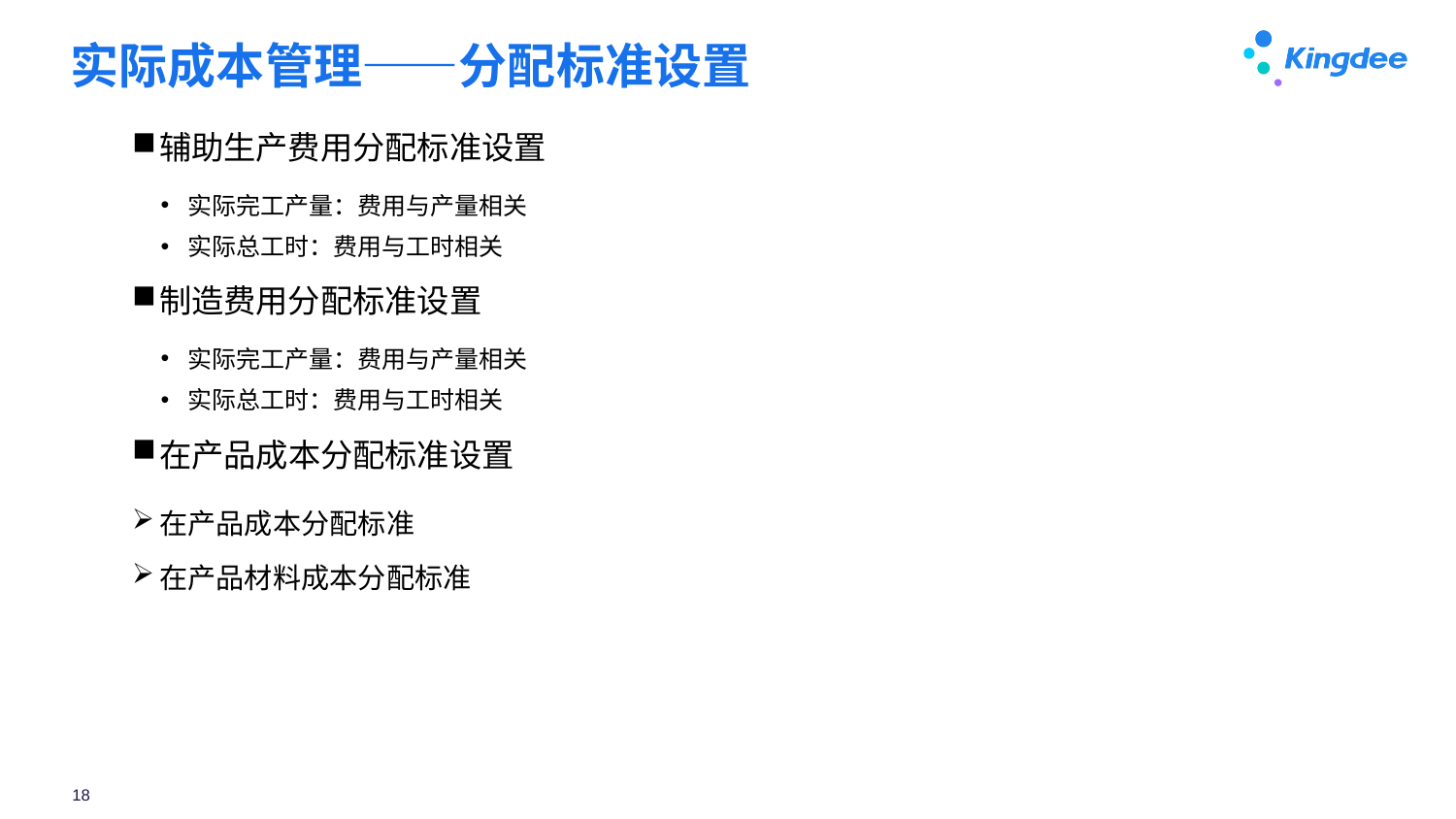

# 实际成本管理——分配标准设置
辅助生产费用分配标准设置
实际完工产量：费用与产量相关
实际总工时：费用与工时相关
制造费用分配标准设置
实际完工产量：费用与产量相关
实际总工时：费用与工时相关
在产品成本分配标准设置
在产品成本分配标准
在产品材料成本分配标准